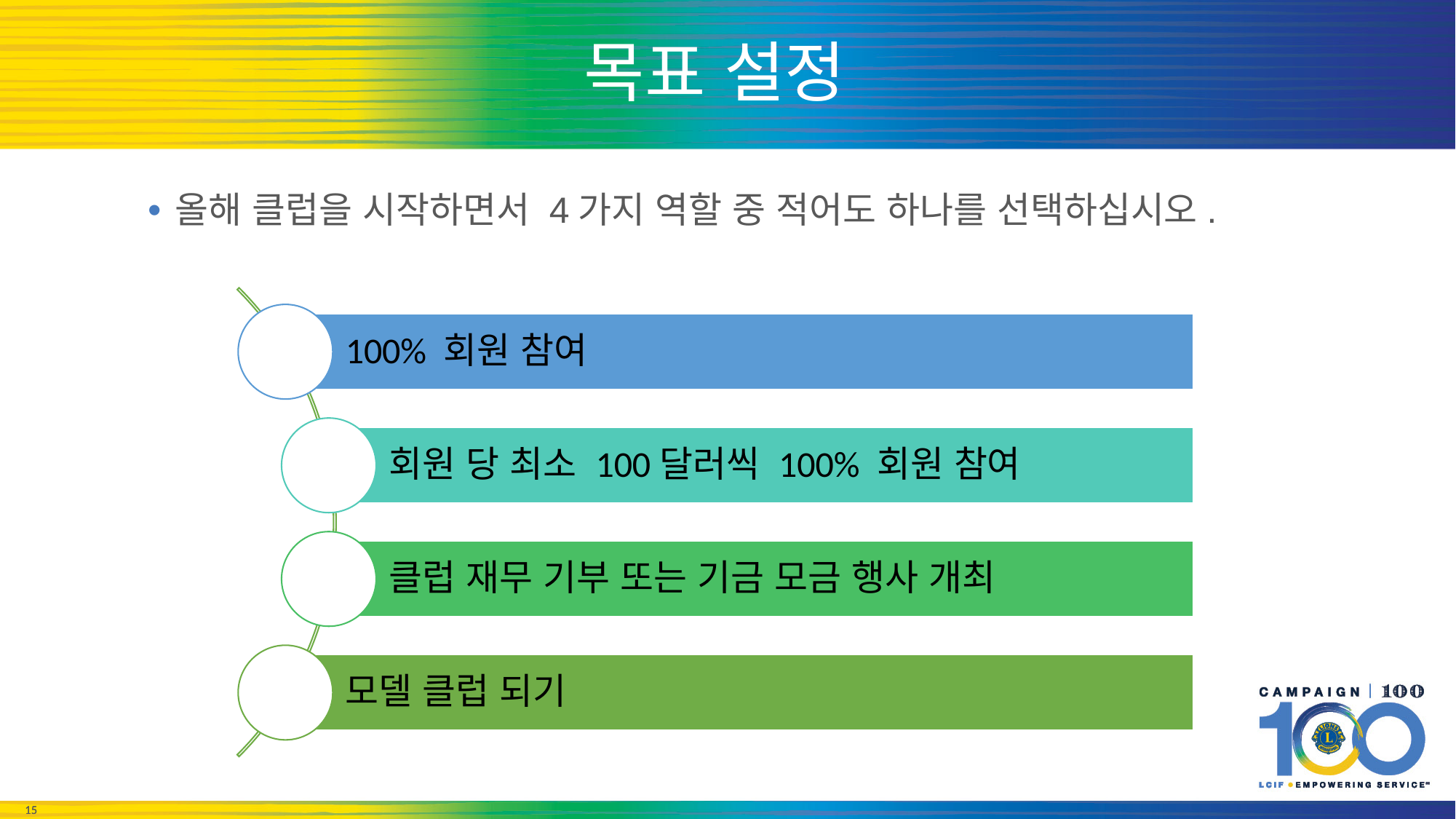

# 목표 설정
올해 클럽을 시작하면서 4가지 역할 중 적어도 하나를 선택하십시오.

100% 회원 참여
회원 당 최소 100달러씩 100% 회원 참여
클럽 재무 기부 또는 기금 모금 행사 개최
모델 클럽 되기